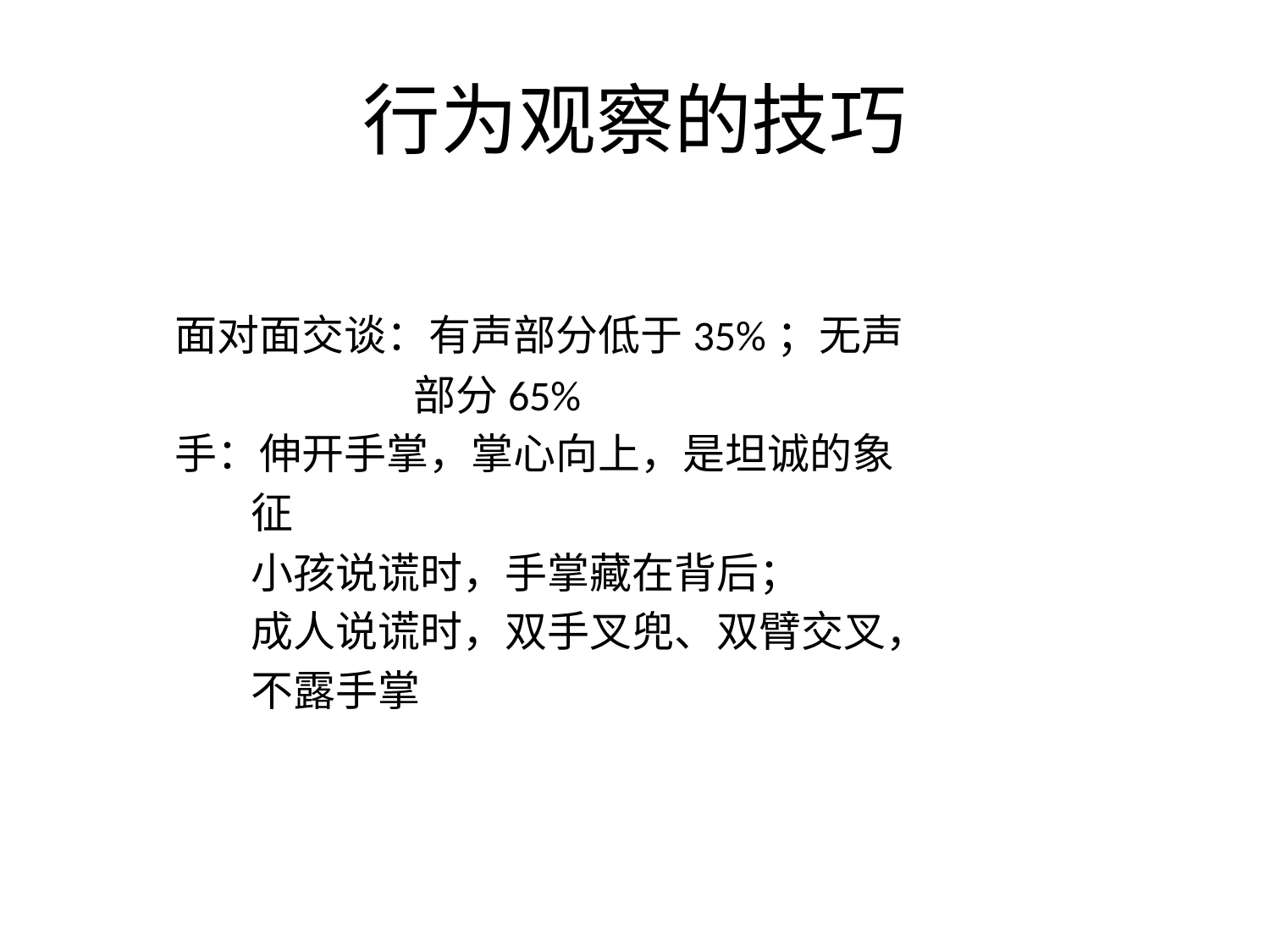

# 行为观察的技巧

      面对面交谈：有声部分低于35%；无声
                               部分65%
      手：伸开手掌，掌心向上，是坦诚的象
              征
              小孩说谎时，手掌藏在背后；
              成人说谎时，双手叉兜、双臂交叉，
              不露手掌